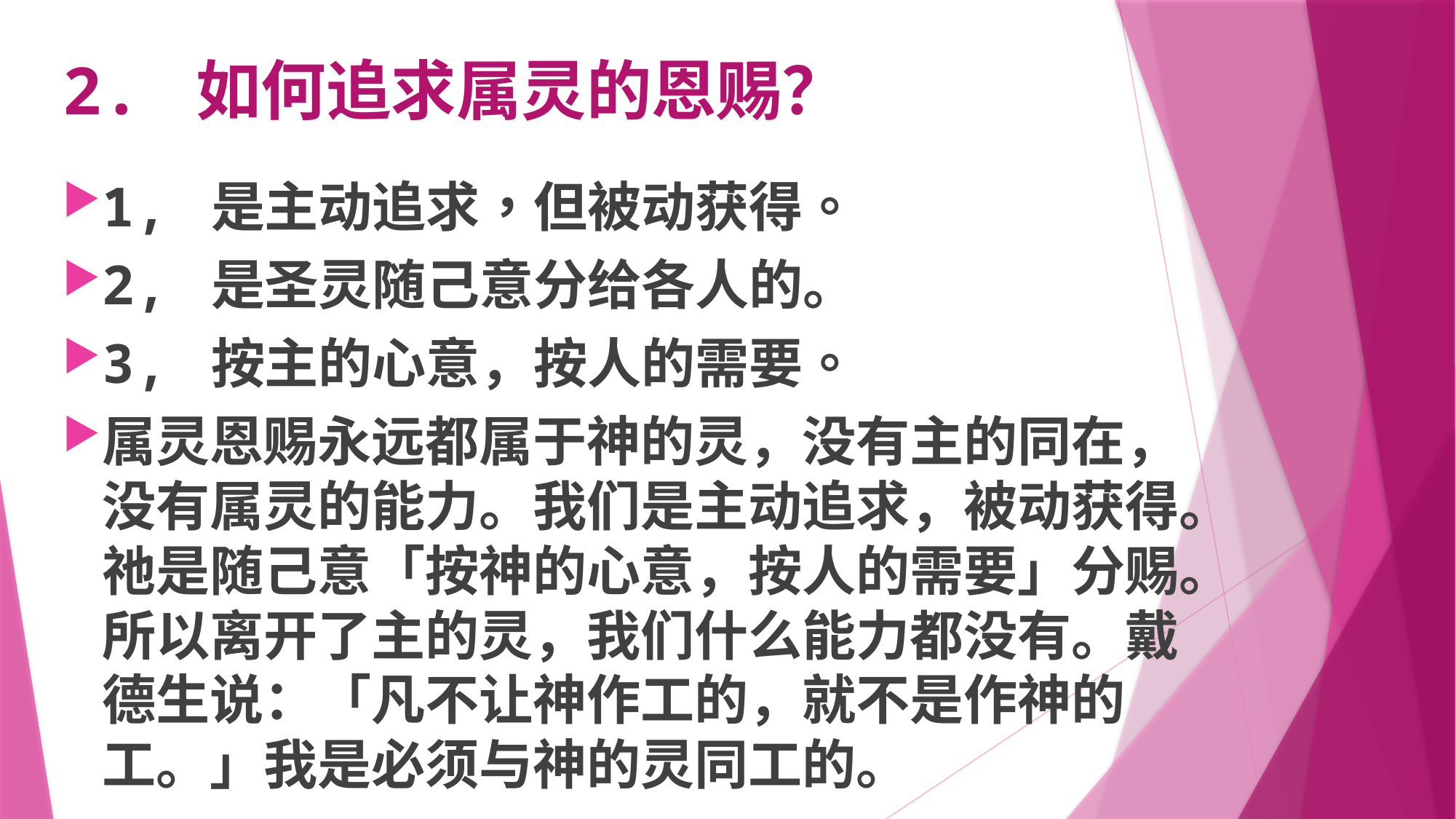

# 2. 如何追求属灵的恩赐？
1, 是主动追求，但被动获得。
2, 是圣灵随己意分给各人的。
3, 按主的心意，按人的需要。
属灵恩赐永远都属于神的灵，没有主的同在，没有属灵的能力。我们是主动追求，被动获得。祂是随己意「按神的心意，按人的需要」分赐。所以离开了主的灵，我们什么能力都没有。戴德生说：「凡不让神作工的，就不是作神的工。」我是必须与神的灵同工的。